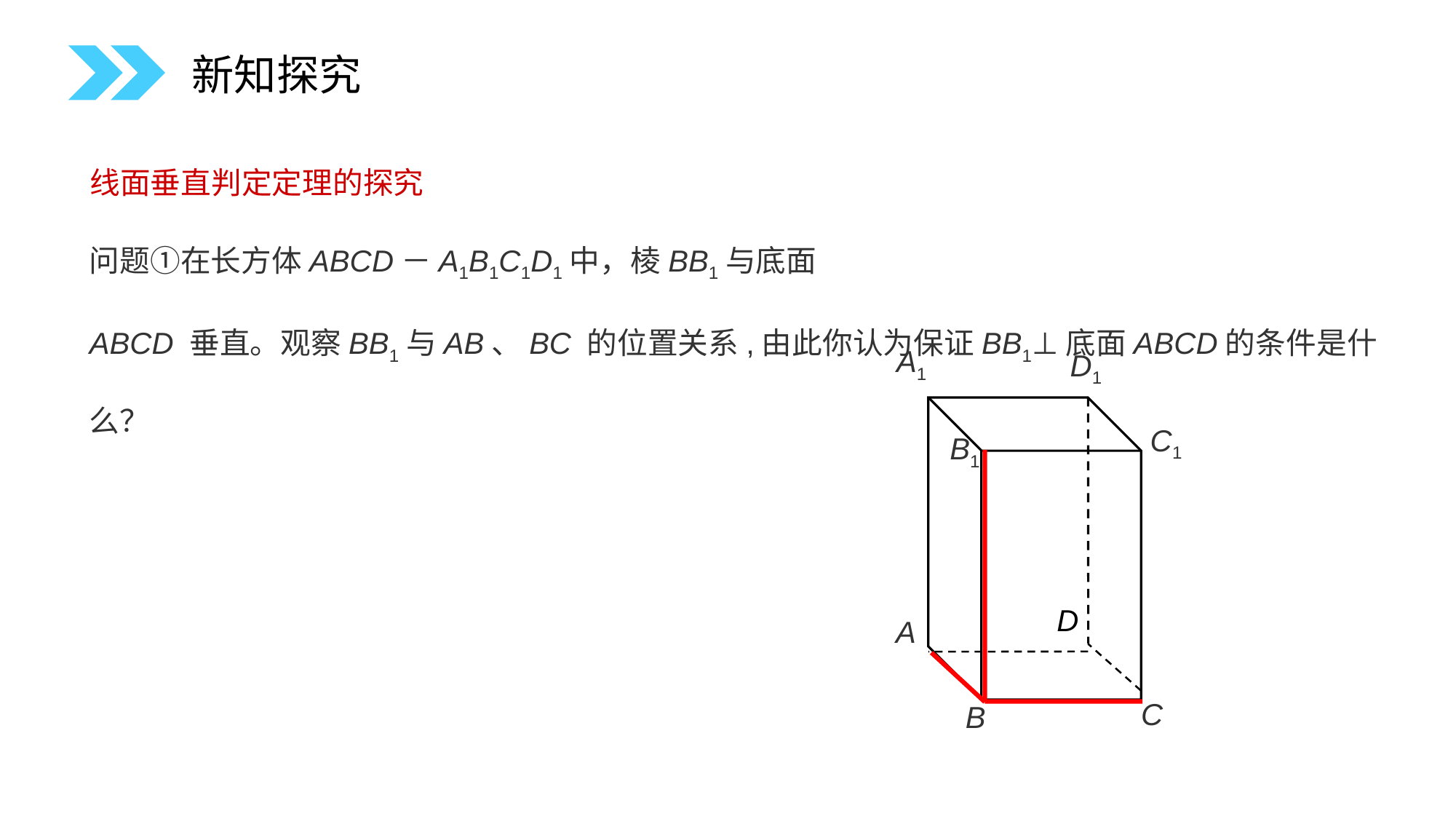

新知探究
线面垂直判定定理的探究
问题①在长方体ABCD－A1B1C1D1中，棱BB1与底面
ABCD 垂直。观察BB1与AB、BC 的位置关系,由此你认为保证BB1⊥底面ABCD的条件是什么？
A1
D1

C1
B1
D
A

C
B